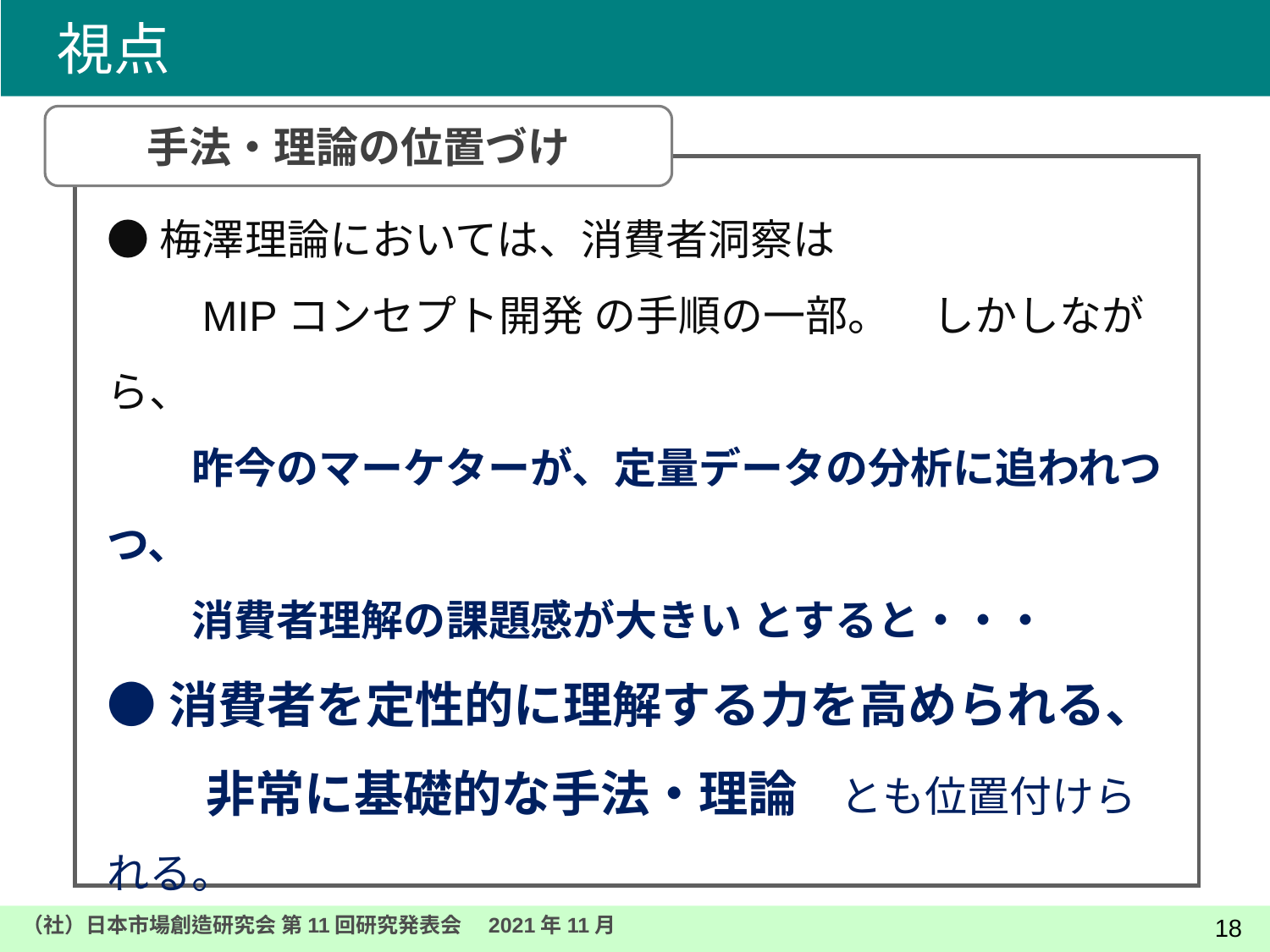

# 視点
手法・理論の位置づけ

●梅澤理論においては、消費者洞察は
　　MIPコンセプト開発 の手順の一部。　しかしながら、
　　昨今のマーケターが、定量データの分析に追われつつ、
　　消費者理解の課題感が大きい とすると・・・
●消費者を定性的に理解する力を高められる、
　　非常に基礎的な手法・理論　とも位置付けられる。

⇒特に、「状況」でターゲティングしていくデジタルマーケティング
　　において、洞察力・発想力を高められるのでは？
18